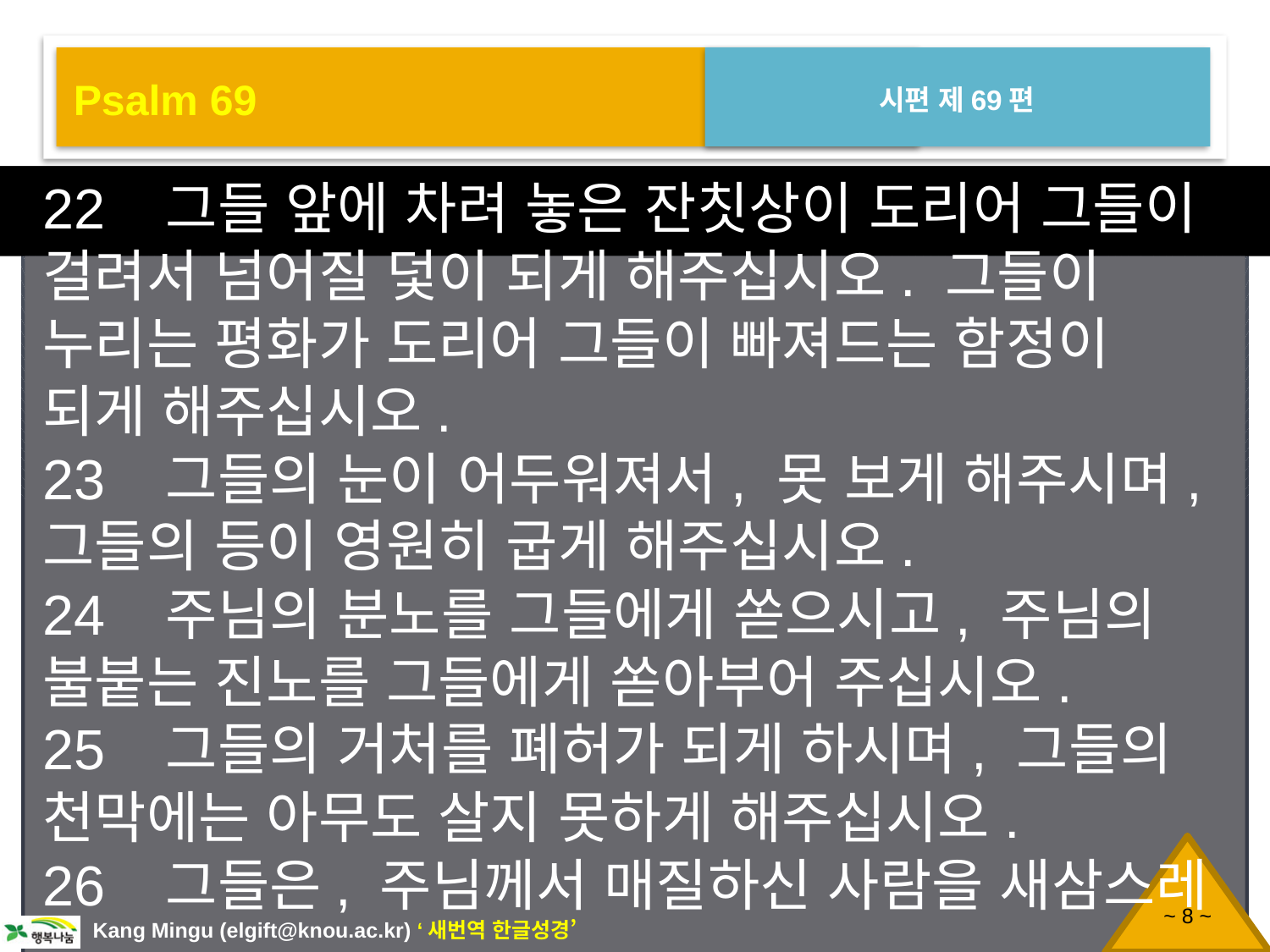

Psalm 69
시편 제69편
22   그들 앞에 차려 놓은 잔칫상이 도리어 그들이 걸려서 넘어질 덫이 되게 해주십시오. 그들이 누리는 평화가 도리어 그들이 빠져드는 함정이 되게 해주십시오.
23   그들의 눈이 어두워져서, 못 보게 해주시며, 그들의 등이 영원히 굽게 해주십시오.
24   주님의 분노를 그들에게 쏟으시고, 주님의 불붙는 진노를 그들에게 쏟아부어 주십시오.
25   그들의 거처를 폐허가 되게 하시며, 그들의 천막에는 아무도 살지 못하게 해주십시오.
26   그들은, 주님께서 매질하신 사람을 새삼스레